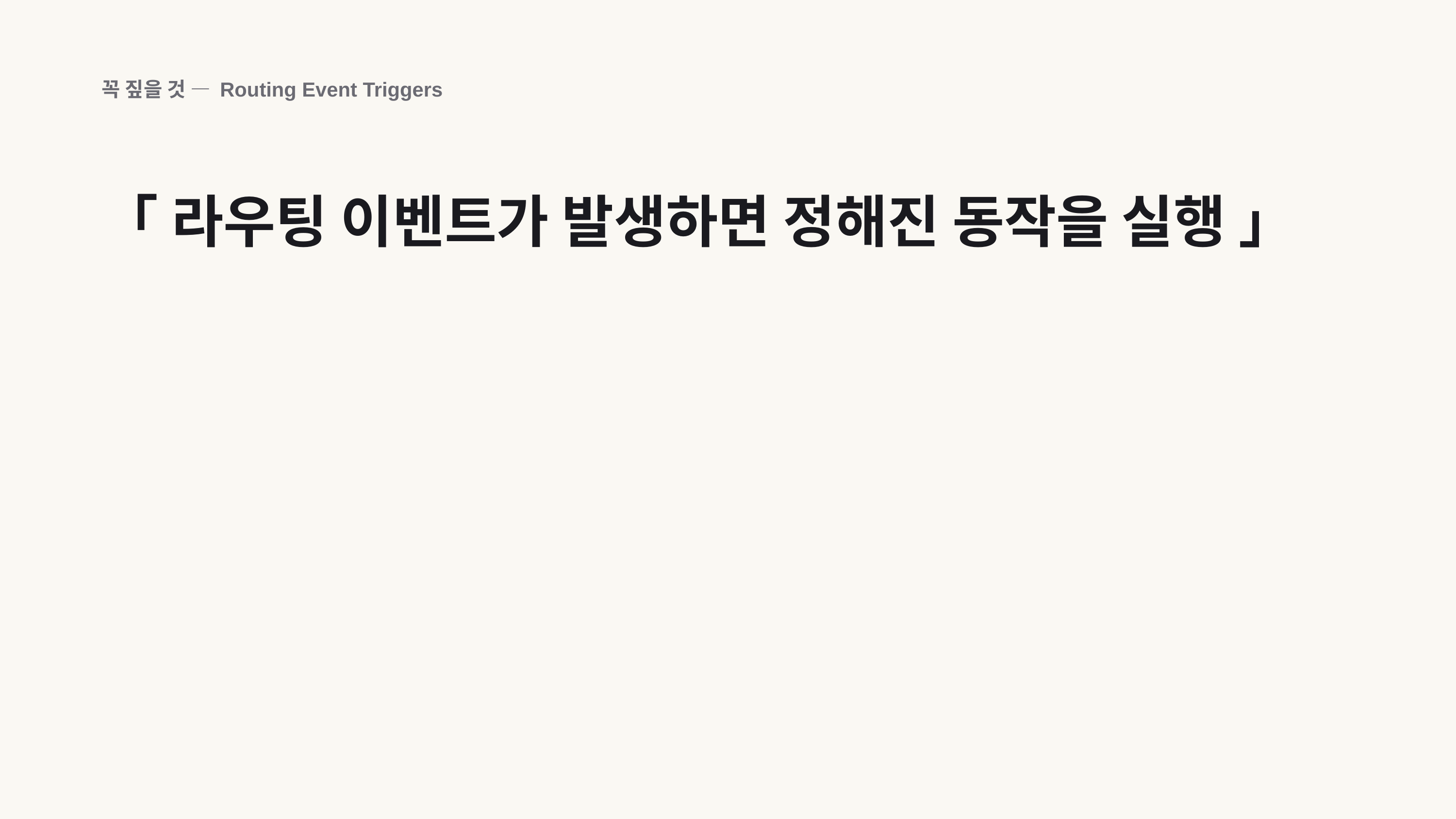

꼭 짚을 것 — Routing Event Triggers
「 라우팅 이벤트가 발생하면 정해진 동작을 실행 」